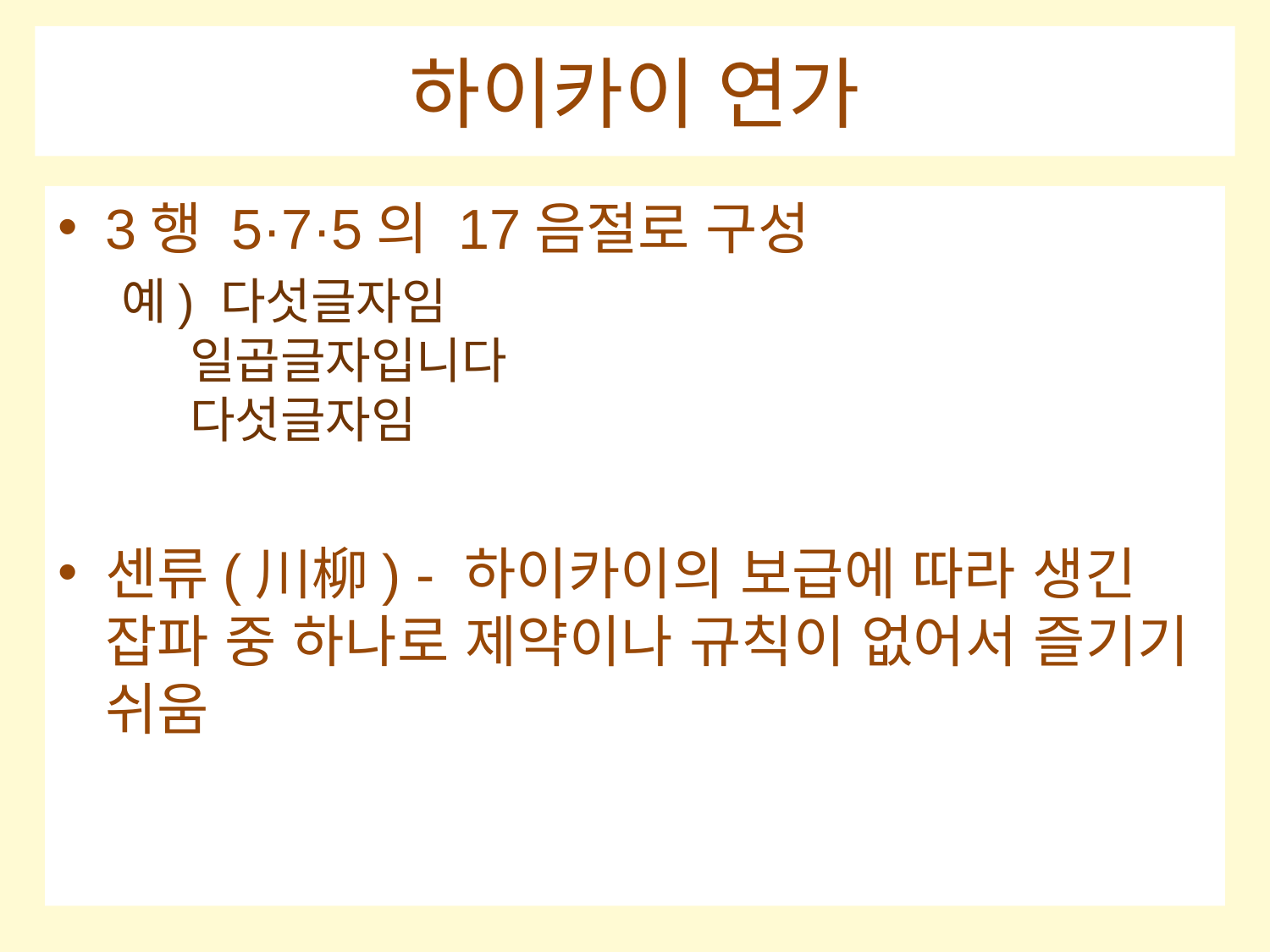

# 하이카이 연가
3행 5·7·5의 17음절로 구성
예) 다섯글자임
     일곱글자입니다
     다섯글자임

센류(川柳) - 하이카이의 보급에 따라 생긴 잡파 중 하나로 제약이나 규칙이 없어서 즐기기 쉬움